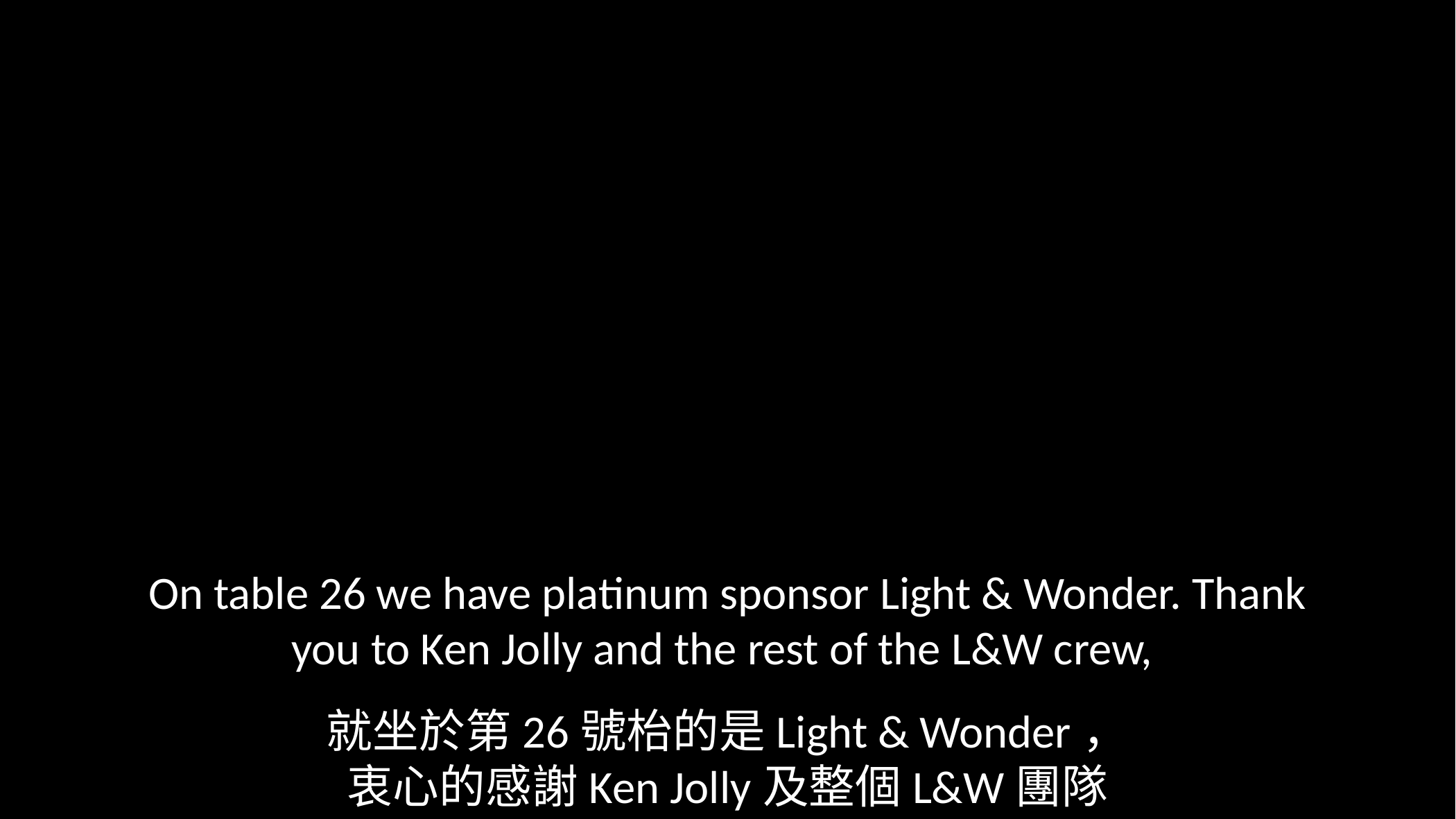

On table 26 we have platinum sponsor Light & Wonder. Thank you to Ken Jolly and the rest of the L&W crew,

就坐於第26號枱的是Light & Wonder，
衷心的感謝Ken Jolly及整個L&W團隊